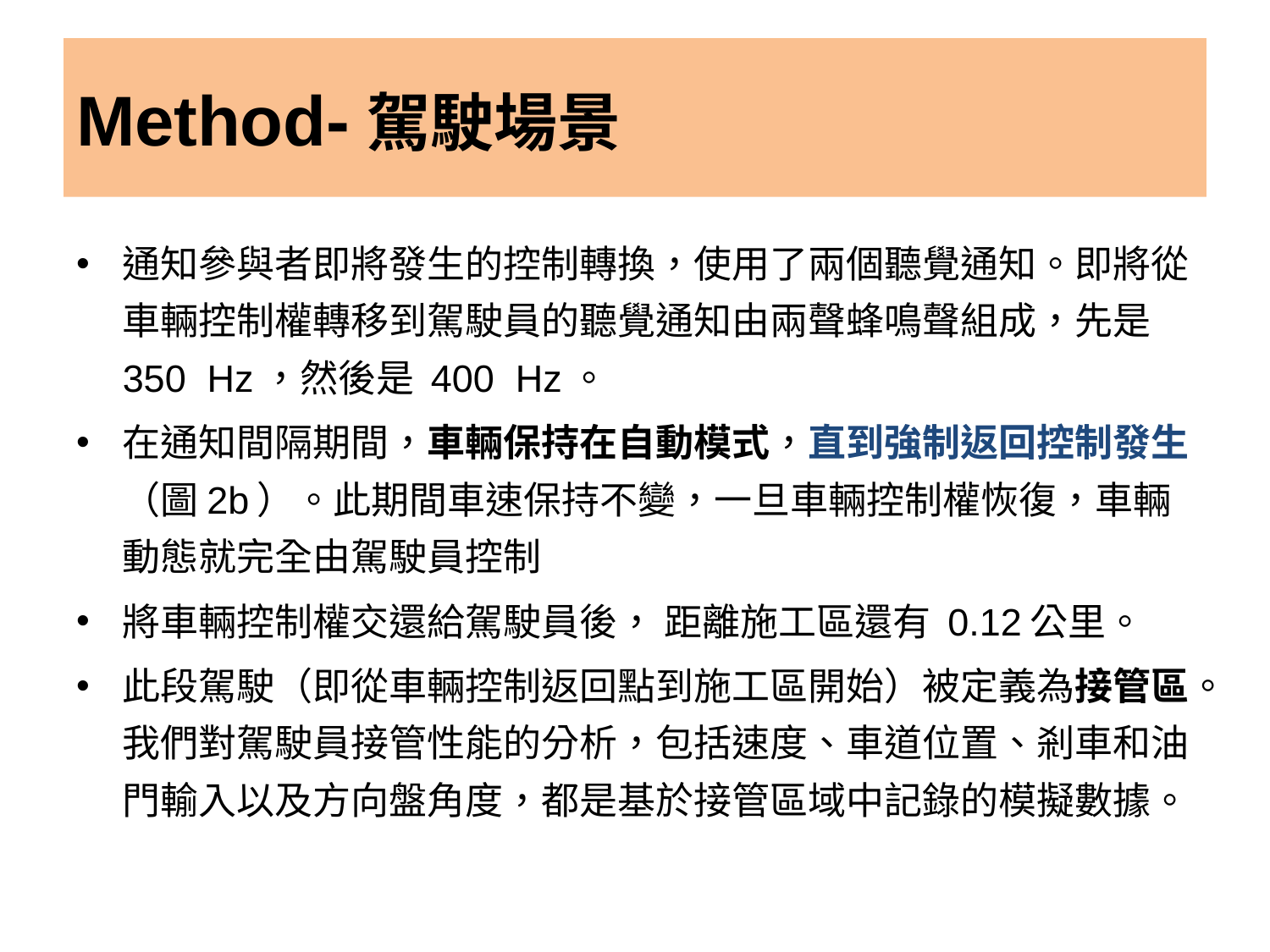

# Method-駕駛場景
通知參與者即將發生的控制轉換，使用了兩個聽覺通知。即將從車輛控制權轉移到駕駛員的聽覺通知由兩聲蜂鳴聲組成，先是 350  Hz，然後是 400  Hz。
在通知間隔期間，車輛保持在自動模式，直到強制返回控制發生（圖2b）。此期間車速保持不變，一旦車輛控制權恢復，車輛動態就完全由駕駛員控制
將車輛控制權交還給駕駛員後， 距離施工區還有 0.12公里。
此段駕駛（即從車輛控制返回點到施工區開始）被定義為接管區。我們對駕駛員接管性能的分析，包括速度、車道位置、剎車和油門輸入以及方向盤角度，都是基於接管區域中記錄的模擬數據。